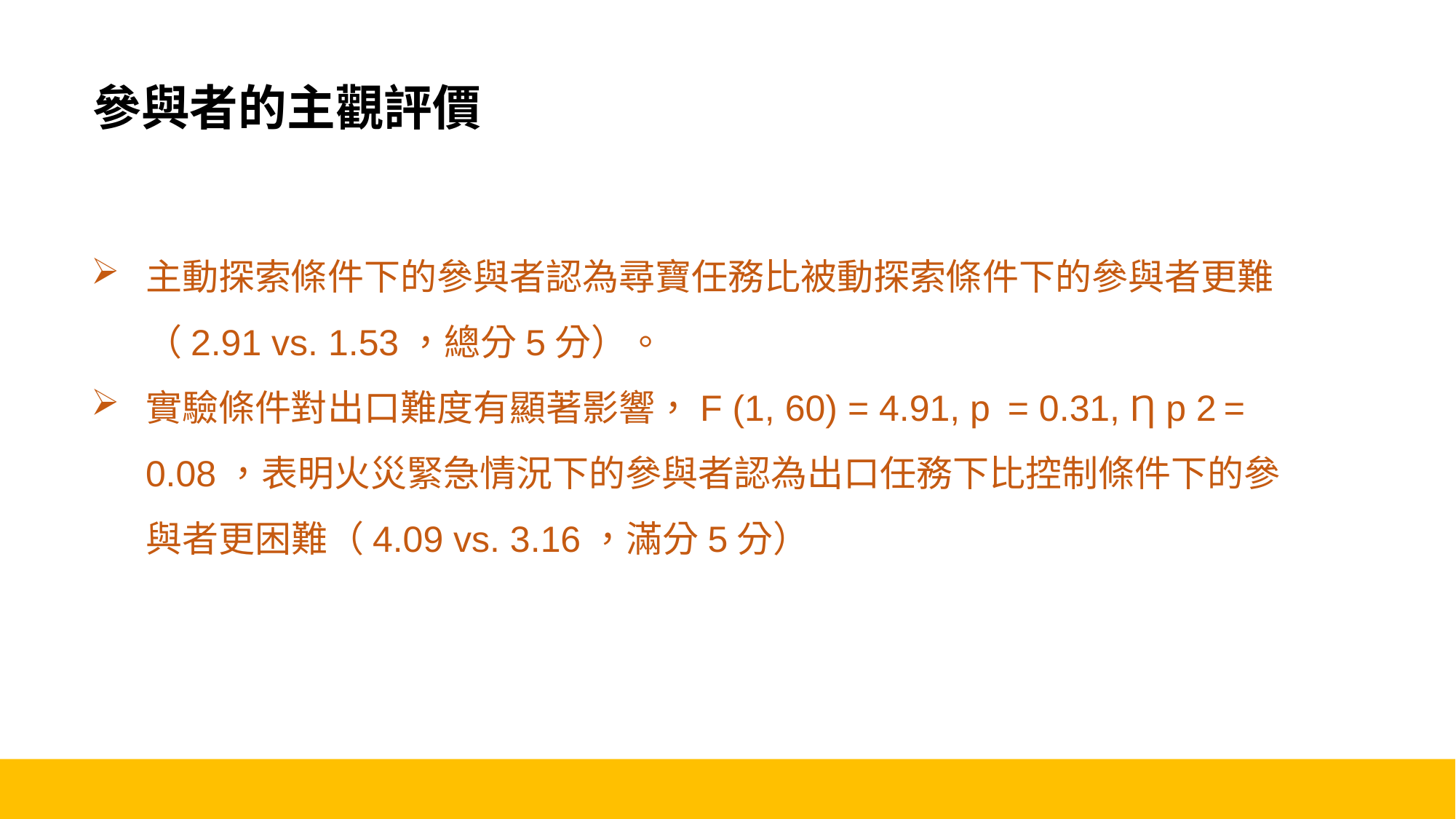

參與者的主觀評價
主動探索條件下的參與者認為尋寶任務比被動探索條件下的參與者更難（2.91 vs. 1.53，總分5分）。
實驗條件對出口難度有顯著影響，F (1, 60) = 4.91, p  = 0.31, Ƞ p 2 = 0.08，表明火災緊急情況下的參與者認為出口任務下比控制條件下的參與者更困難（4.09 vs. 3.16，滿分5分）

21